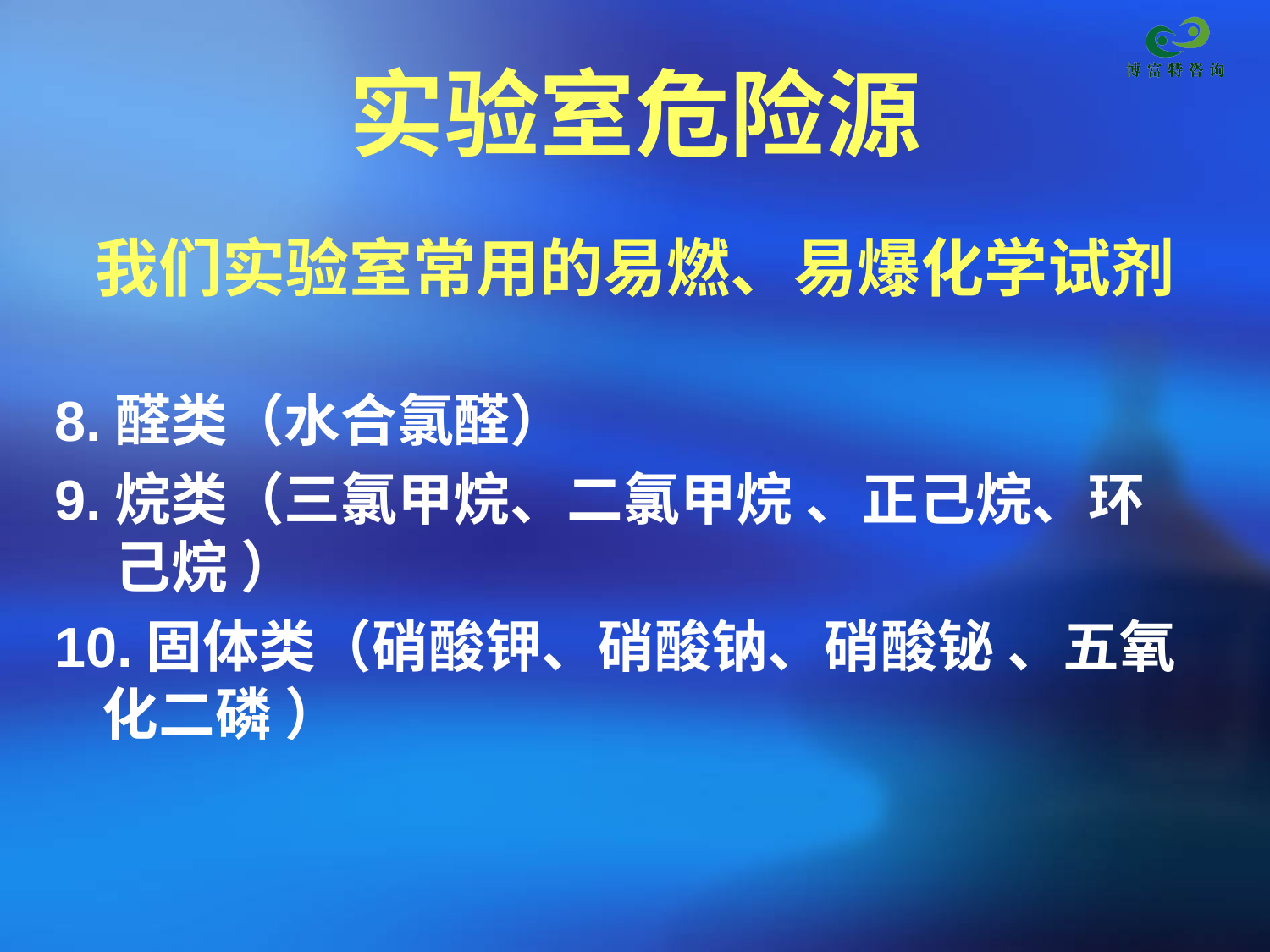

# 实验室危险源
我们实验室常用的易燃、易爆化学试剂

8.醛类（水合氯醛）
9.烷类（三氯甲烷、二氯甲烷 、正己烷、环       己烷 ）
10.固体类（硝酸钾、硝酸钠、硝酸铋 、五氧化二磷 ）